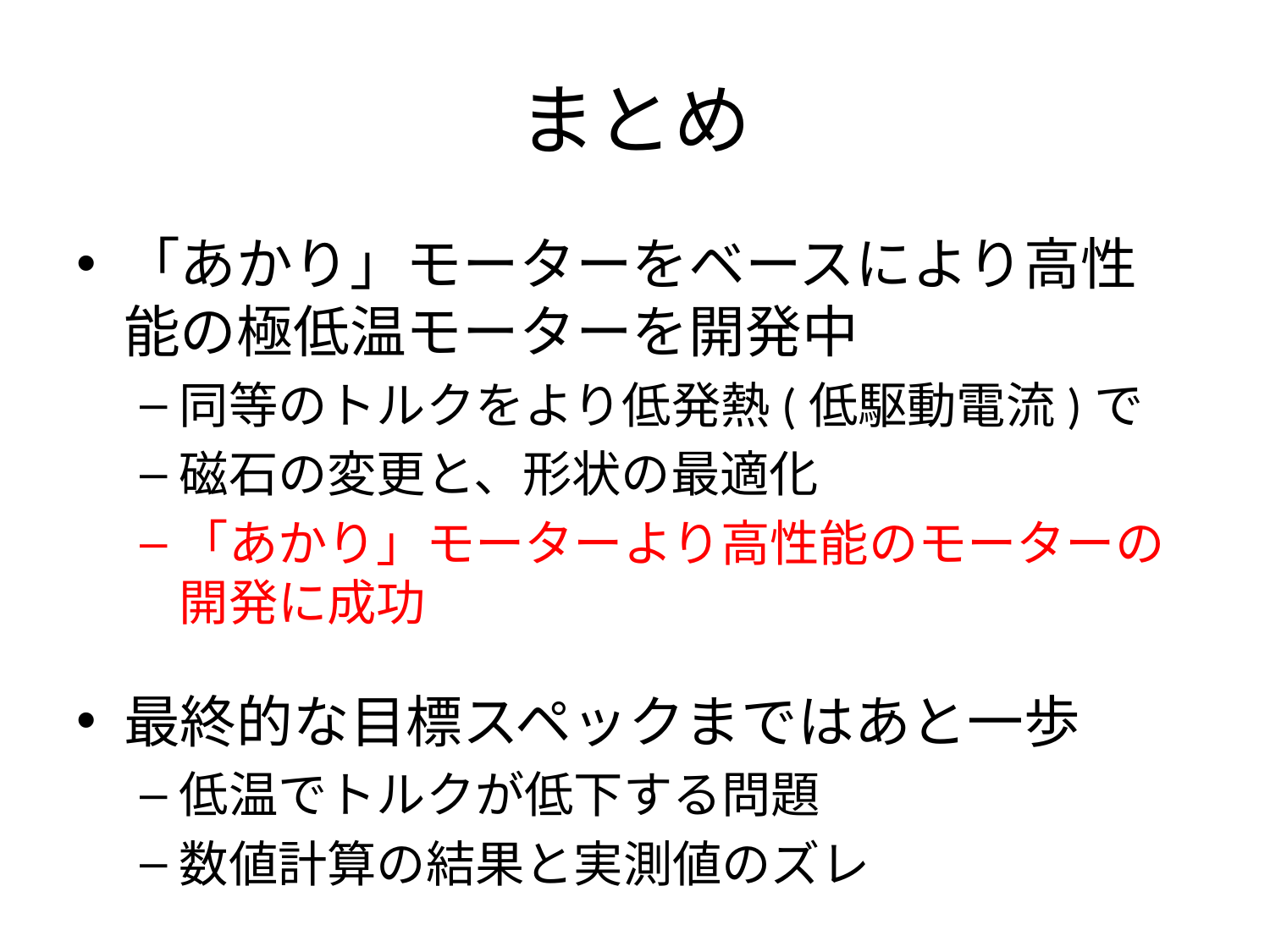

# まとめ
「あかり」モーターをベースにより高性能の極低温モーターを開発中
同等のトルクをより低発熱(低駆動電流)で
磁石の変更と、形状の最適化
「あかり」モーターより高性能のモーターの開発に成功

最終的な目標スペックまではあと一歩
低温でトルクが低下する問題
数値計算の結果と実測値のズレ